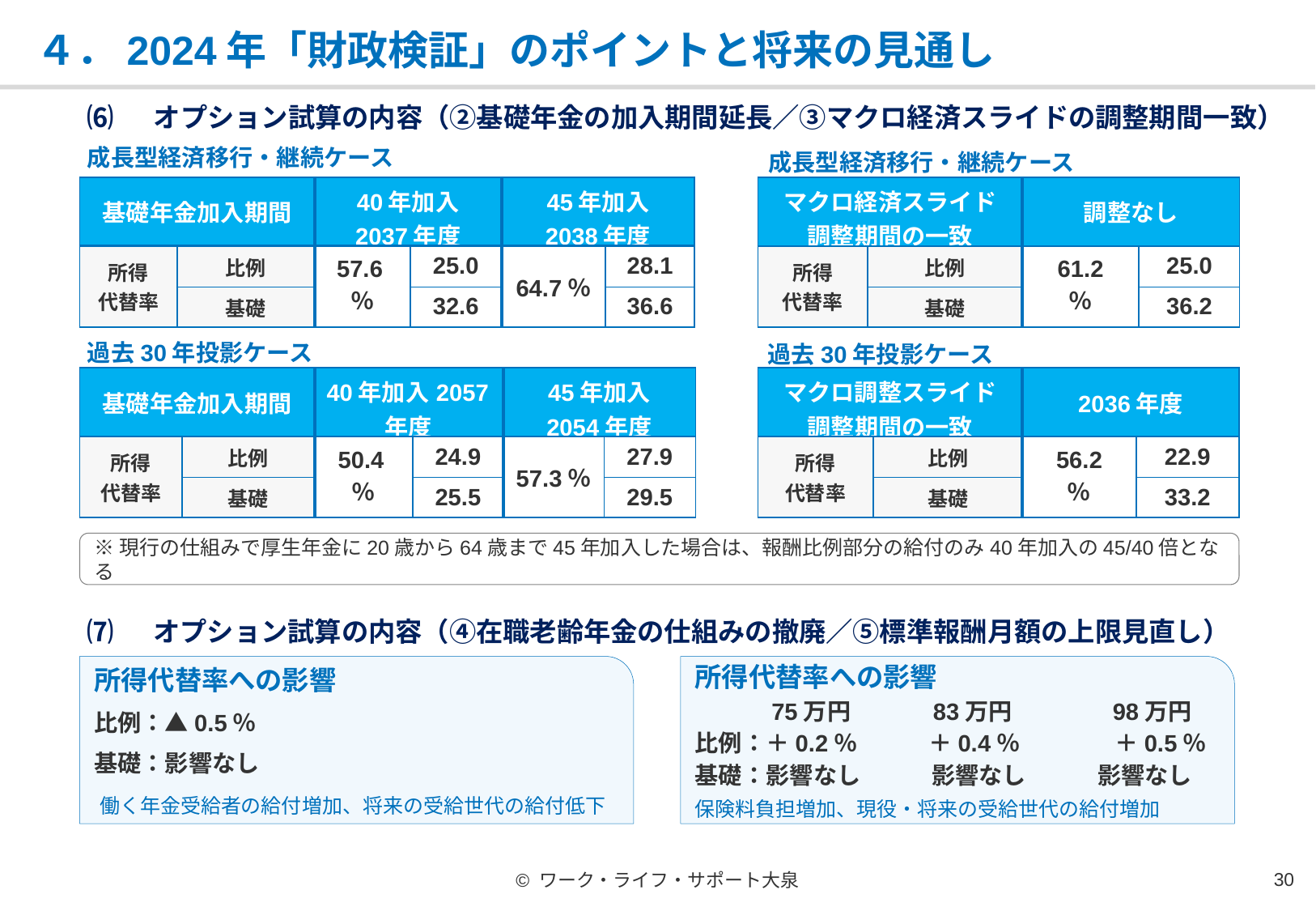

# ４．2024年「財政検証」のポイントと将来の見通し
⑹　 オプション試算の内容（②基礎年金の加入期間延長／③マクロ経済スライドの調整期間一致）
成長型経済移行・継続ケース
成長型経済移行・継続ケース
| 基礎年金加入期間 |  | 40年加入 2037年度 |  | 45年加入 2038年度 |  |
| --- | --- | --- | --- | --- | --- |
| 所得 代替率 | 比例 | 57.6％ | 25.0 | 64.7％ | 28.1 |
|  | 基礎 |  | 32.6 |  | 36.6 |
| マクロ経済スライド 調整期間の一致 |  | 調整なし |  |
| --- | --- | --- | --- |
| 所得 代替率 | 比例 | 61.2 ％ | 25.0 |
|  | 基礎 |  | 36.2 |
過去30年投影ケース
過去30年投影ケース
| 基礎年金加入期間 |  | 40年加入2057年度 |  | 45年加入 2054年度 |  |
| --- | --- | --- | --- | --- | --- |
| 所得 代替率 | 比例 | 50.4％ | 24.9 | 57.3％ | 27.9 |
|  | 基礎 |  | 25.5 |  | 29.5 |
| マクロ調整スライド 調整期間の一致 |  | 2036年度 |  |
| --- | --- | --- | --- |
| 所得 代替率 | 比例 | 56.2 ％ | 22.9 |
|  | 基礎 |  | 33.2 |
※現行の仕組みで厚生年金に20歳から64歳まで45年加入した場合は、報酬比例部分の給付のみ40年加入の45/40倍となる
⑺　 オプション試算の内容（④在職老齢年金の仕組みの撤廃／⑤標準報酬月額の上限見直し）
所得代替率への影響
比例：▲0.5％
基礎：影響なし
働く年金受給者の給付増加、将来の受給世代の給付低下
所得代替率への影響
　　　75万円　　　 83万円　　　　98万円
比例：＋0.2％　　　＋0.4％　　　　＋0.5％
基礎：影響なし　　　影響なし　　　影響なし
保険料負担増加、現役・将来の受給世代の給付増加
© ワーク・ライフ・サポート大泉
30